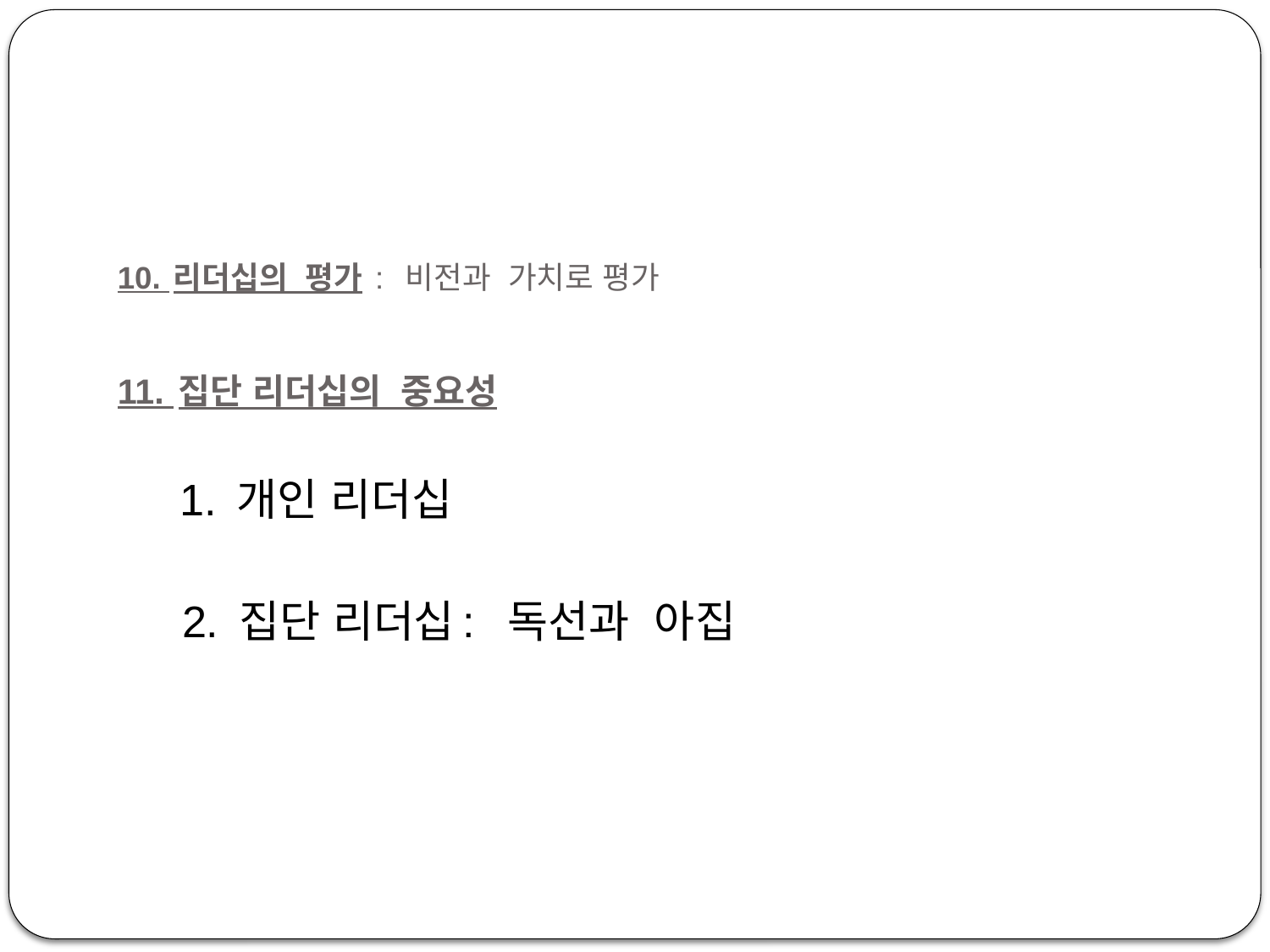

# 10. 리더십의  평가 :  비전과  가치로 평가 11. 집단 리더십의  중요성

  1. 개인 리더십

  2. 집단 리더십:  독선과  아집